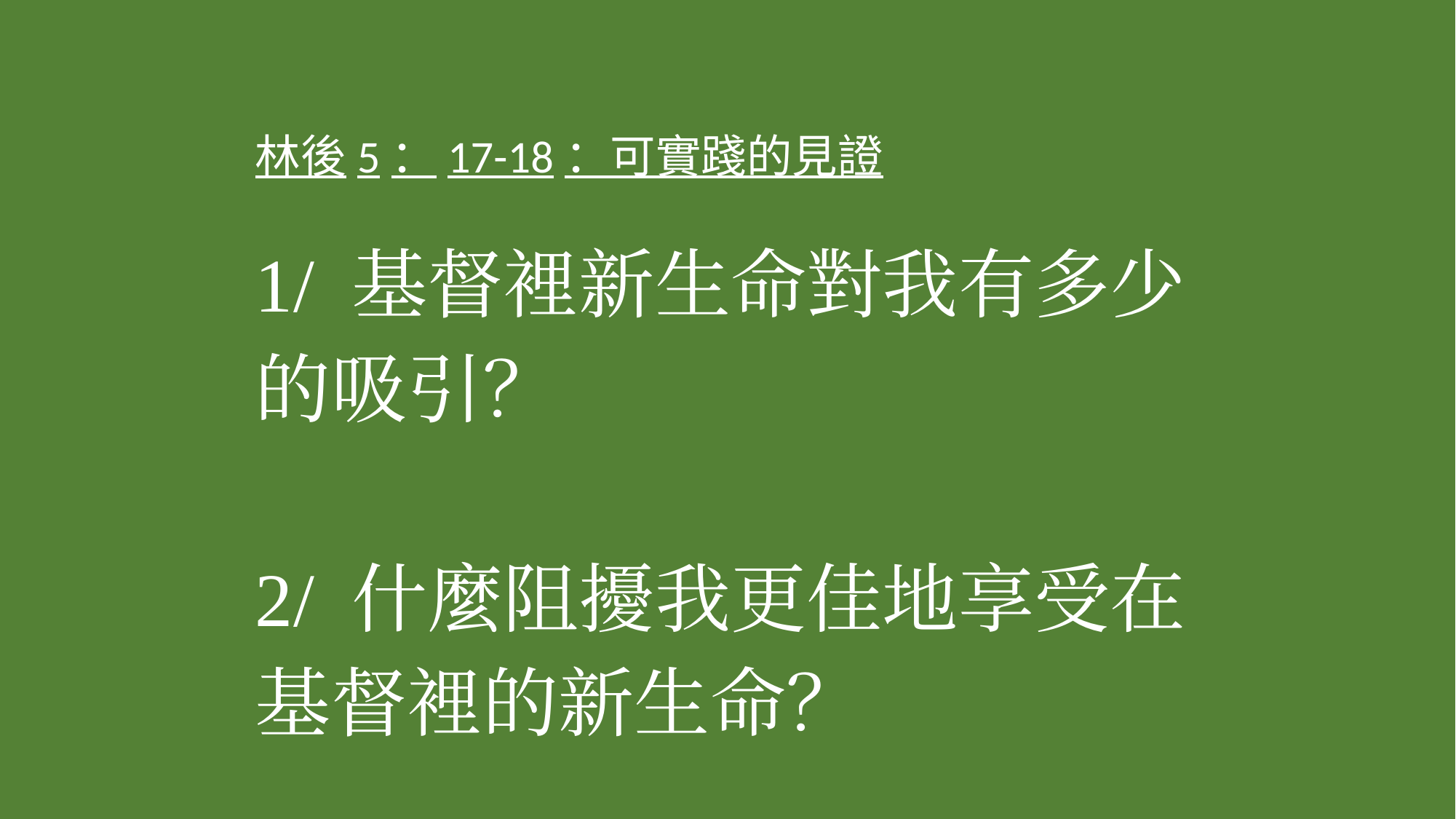

林後5：17-18：可實踐的見證
1/ 基督裡新生命對我有多少的吸引？

2/ 什麼阻擾我更佳地享受在基督裡的新生命？